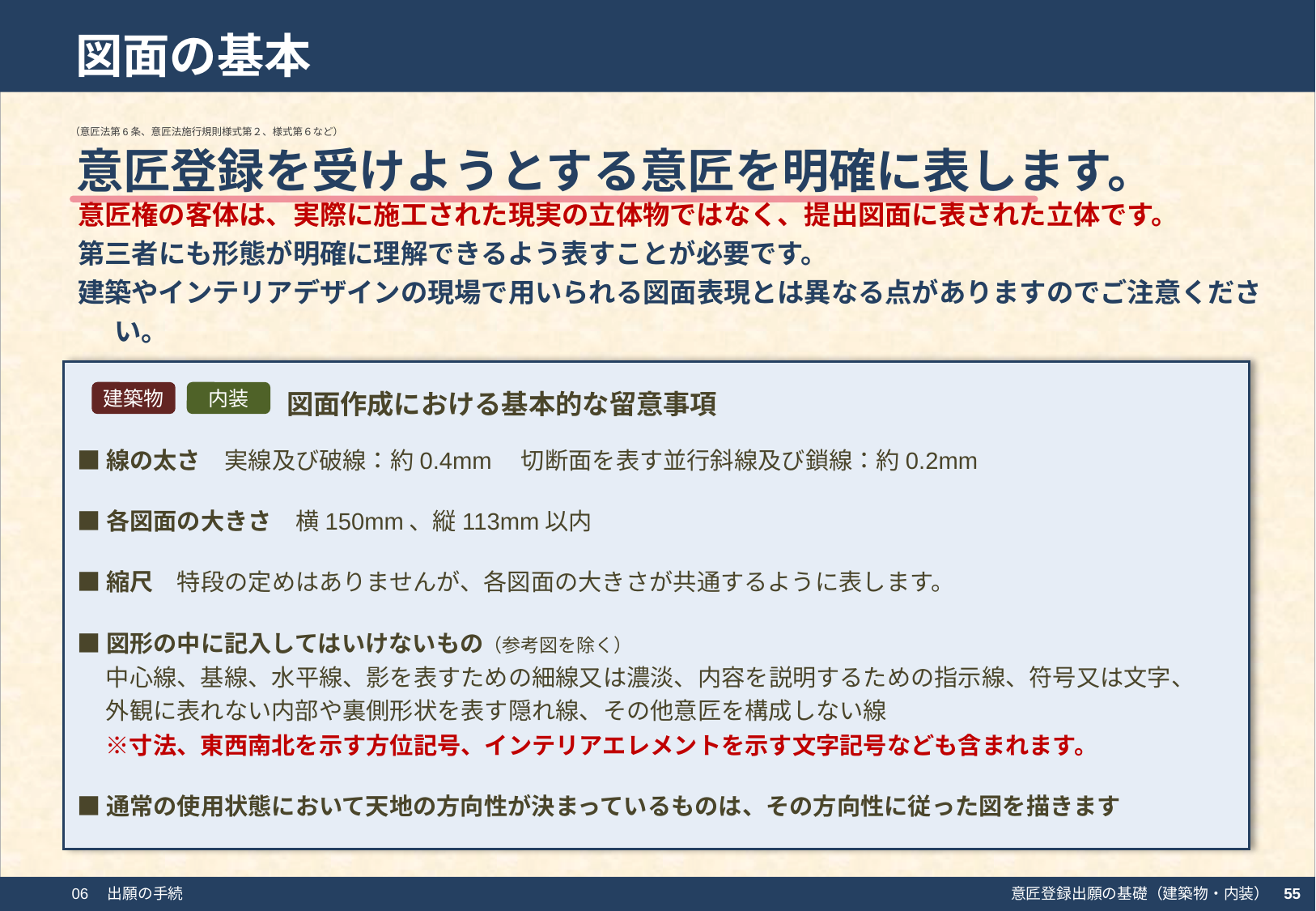

図面の基本
（意匠法第6条、意匠法施行規則様式第２、様式第６など）
意匠登録を受けようとする意匠を明確に表します。
意匠権の客体は、実際に施工された現実の立体物ではなく、提出図面に表された立体です。
第三者にも形態が明確に理解できるよう表すことが必要です。
建築やインテリアデザインの現場で用いられる図面表現とは異なる点がありますのでご注意ください。

図面作成における基本的な留意事項
建築物
内装
■線の太さ　実線及び破線：約0.4mm　切断面を表す並行斜線及び鎖線：約0.2mm
■各図面の大きさ　横150mm、縦113mm以内
■縮尺　特段の定めはありませんが、各図面の大きさが共通するように表します。
■図形の中に記入してはいけないもの（参考図を除く）
　 中心線、基線、水平線、影を表すための細線又は濃淡、内容を説明するための指示線、符号又は文字、
　 外観に表れない内部や裏側形状を表す隠れ線、その他意匠を構成しない線
　 ※寸法、東西南北を示す方位記号、インテリアエレメントを示す文字記号なども含まれます。
■通常の使用状態において天地の方向性が決まっているものは、その方向性に従った図を描きます

55
06　出願の手続
意匠登録出願の基礎（建築物・内装）